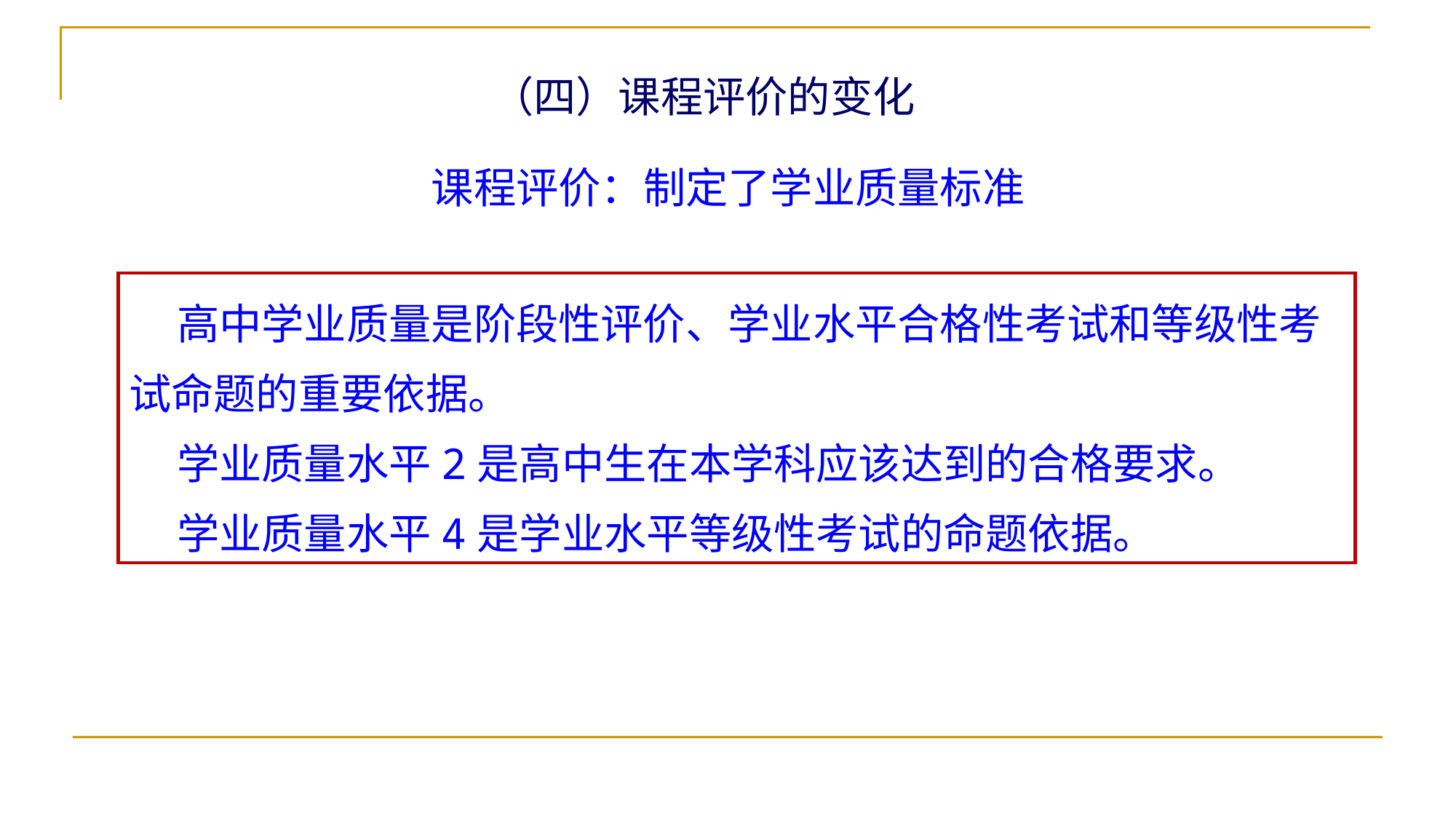

（四）课程评价的变化
课程评价：制定了学业质量标准
    高中学业质量是阶段性评价、学业水平合格性考试和等级性考试命题的重要依据。
    学业质量水平2是高中生在本学科应该达到的合格要求。
    学业质量水平4是学业水平等级性考试的命题依据。